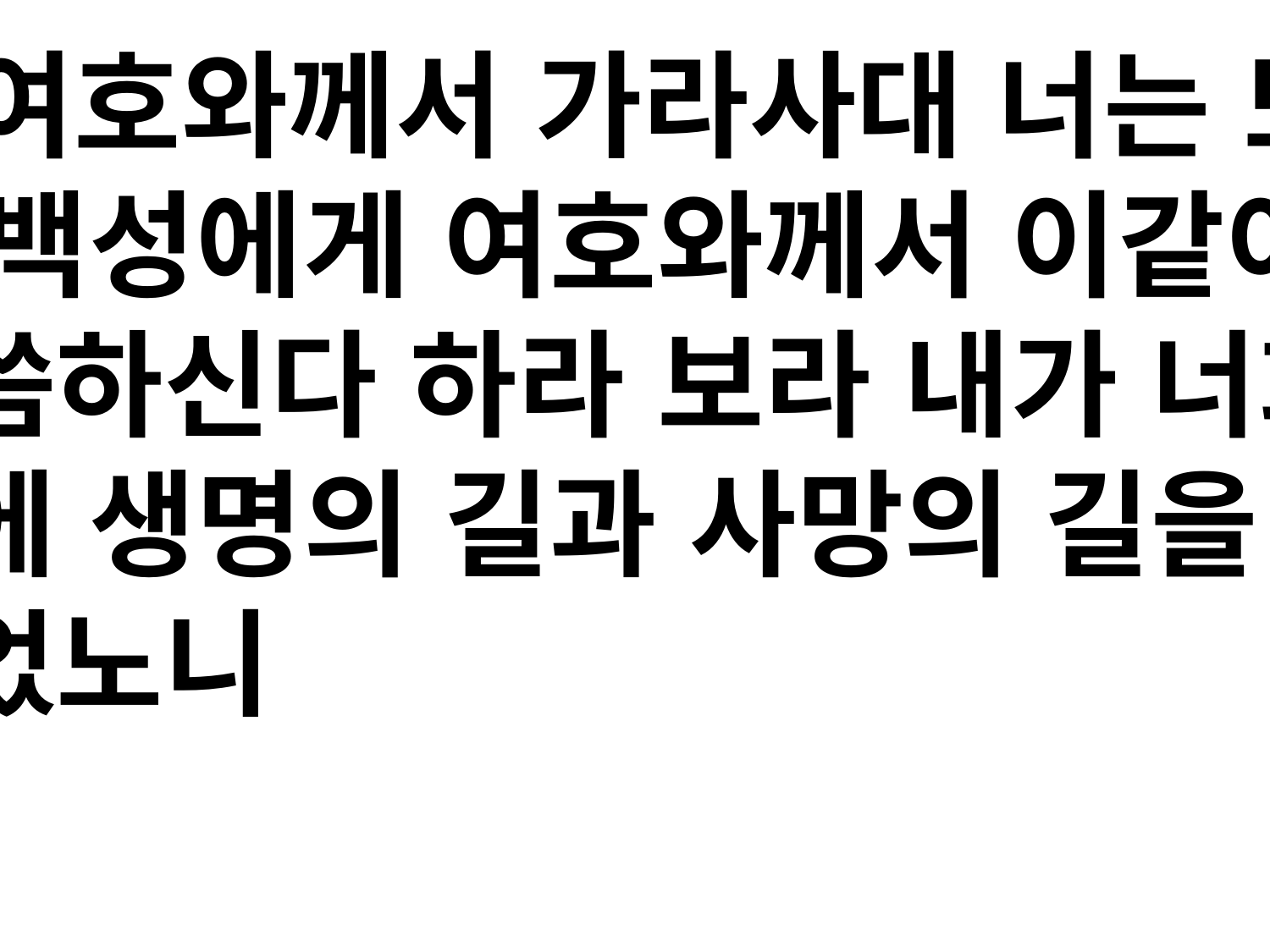

8 여호와께서 가라사대 너는 또 이 백성에게 여호와께서 이같이 말씀하신다 하라 보라 내가 너희 앞에 생명의 길과 사망의 길을 두었노니